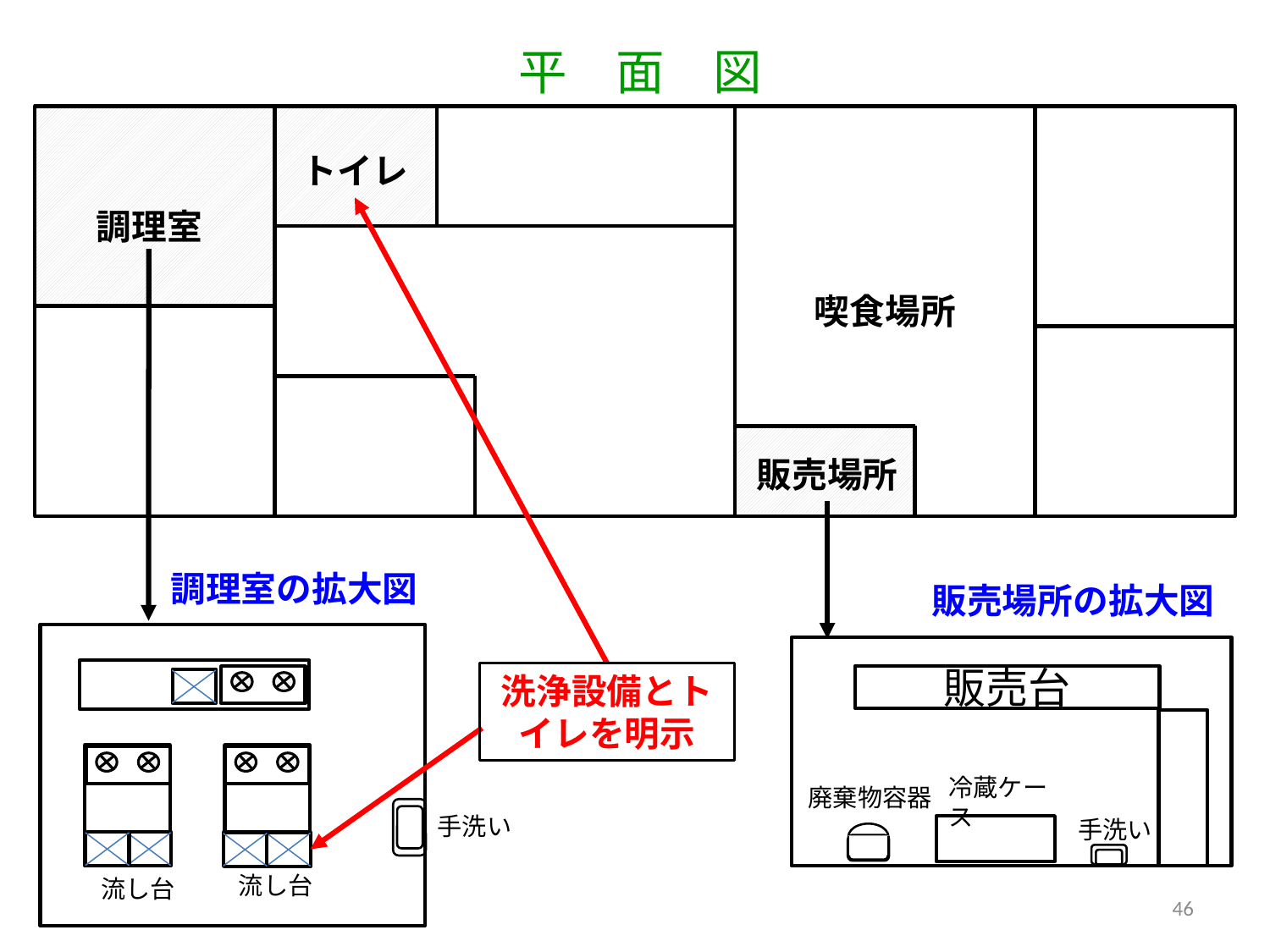

平　面　図

トイレ
調理室
喫食場所

販売場所
調理室の拡大図

販売場所の拡大図

洗浄設備とトイレを明示
販売台
冷蔵ケース

廃棄物容器
手洗い
手洗い

流し台
流し台
46